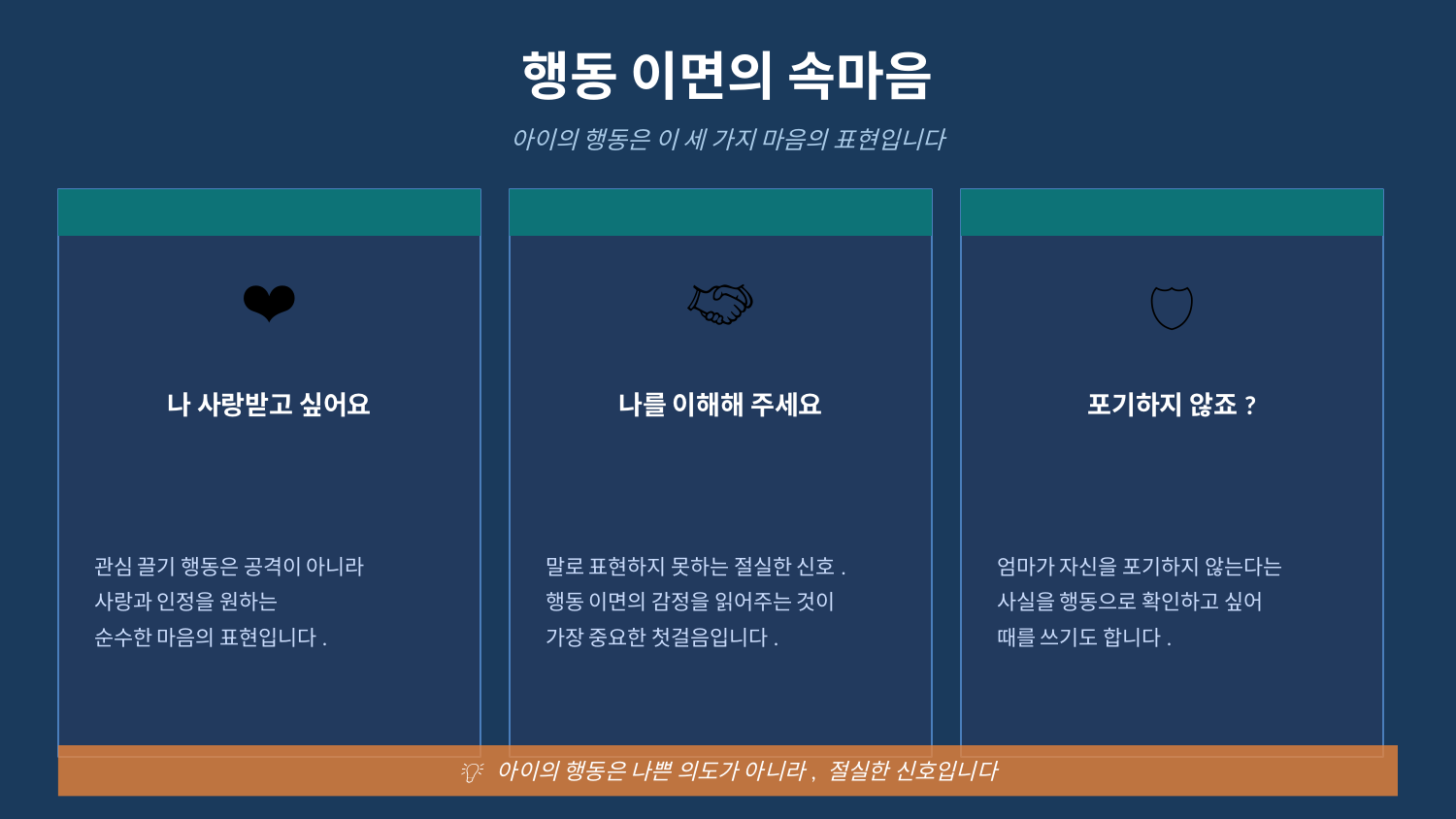

행동 이면의 속마음
아이의 행동은 이 세 가지 마음의 표현입니다

❤️
🤝
🛡️
나 사랑받고 싶어요
나를 이해해 주세요
포기하지 않죠?
관심 끌기 행동은 공격이 아니라
사랑과 인정을 원하는
순수한 마음의 표현입니다.
말로 표현하지 못하는 절실한 신호.
행동 이면의 감정을 읽어주는 것이
가장 중요한 첫걸음입니다.
엄마가 자신을 포기하지 않는다는
사실을 행동으로 확인하고 싶어
때를 쓰기도 합니다.

💡  아이의 행동은 나쁜 의도가 아니라, 절실한 신호입니다